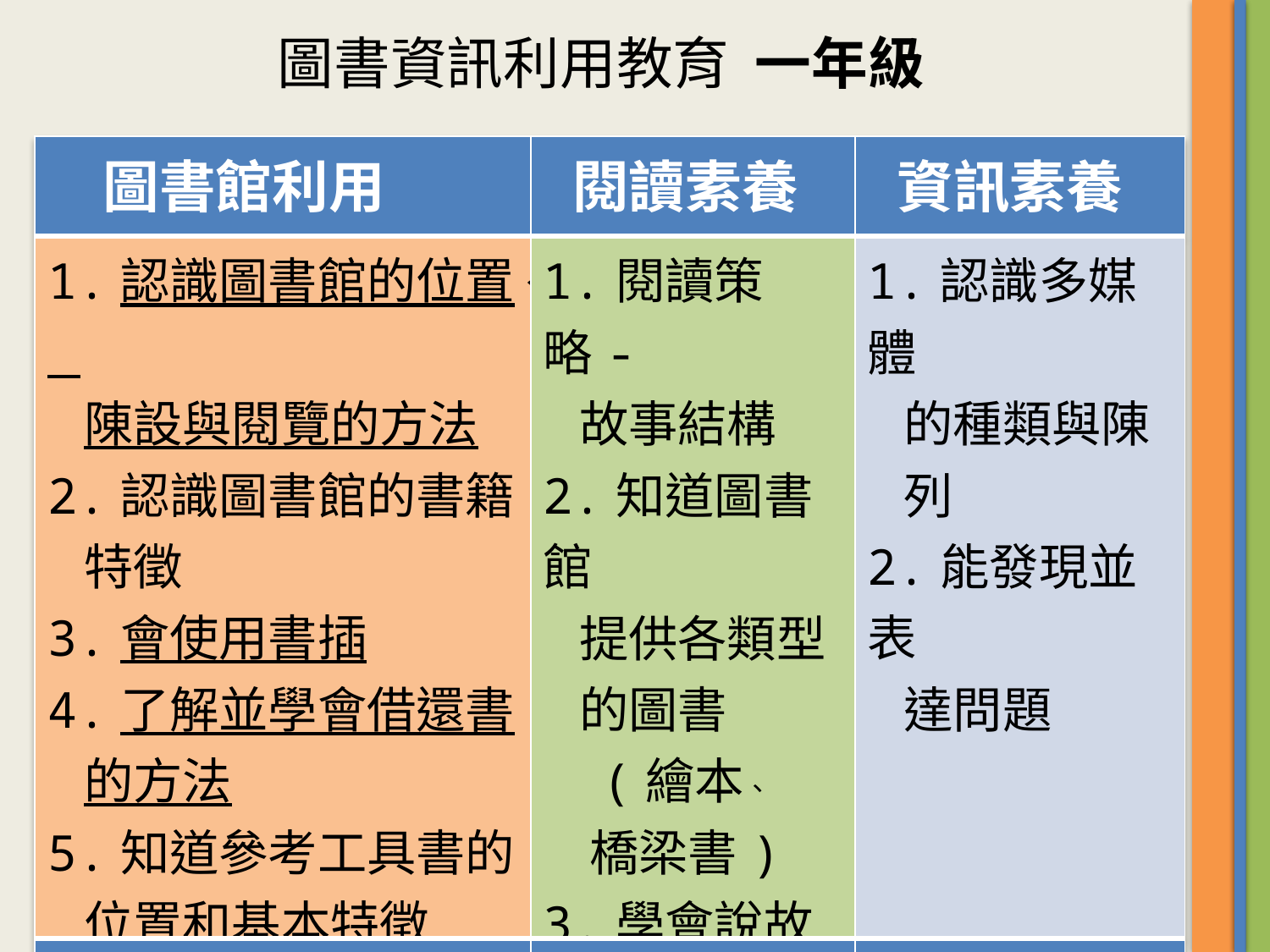

圖書資訊利用教育  一年級

| 圖書館利用 | 閱讀素養 | 資訊素養 |
| --- | --- | --- |
| 1.認識圖書館的位置、 陳設與閱覽的方法 2.認識圖書館的書籍 特徵 3.會使用書插 4.了解並學會借還書 的方法 5.知道參考工具書的 位置和基本特徵 | 1.閱讀策略- 故事結構 2.知道圖書館 提供各類型 的圖書 (繪本、 橋梁書) 3.學會說故事 | 1.認識多媒體 的種類與陳 列 2.能發現並表 達問題 |
|  |  |  |